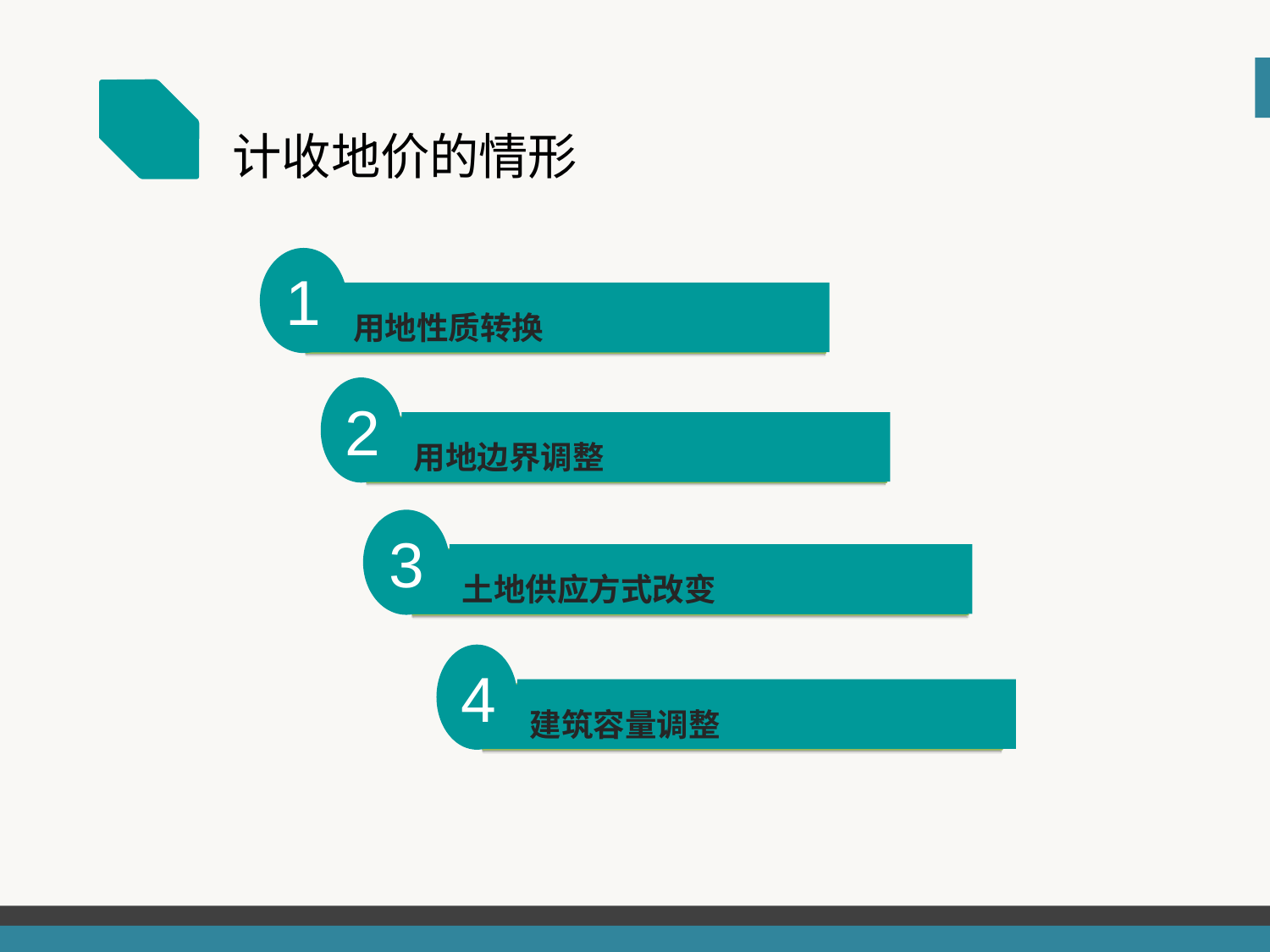

计收地价的情形
1
用地性质转换

2
用地边界调整

3
土地供应方式改变

4
建筑容量调整